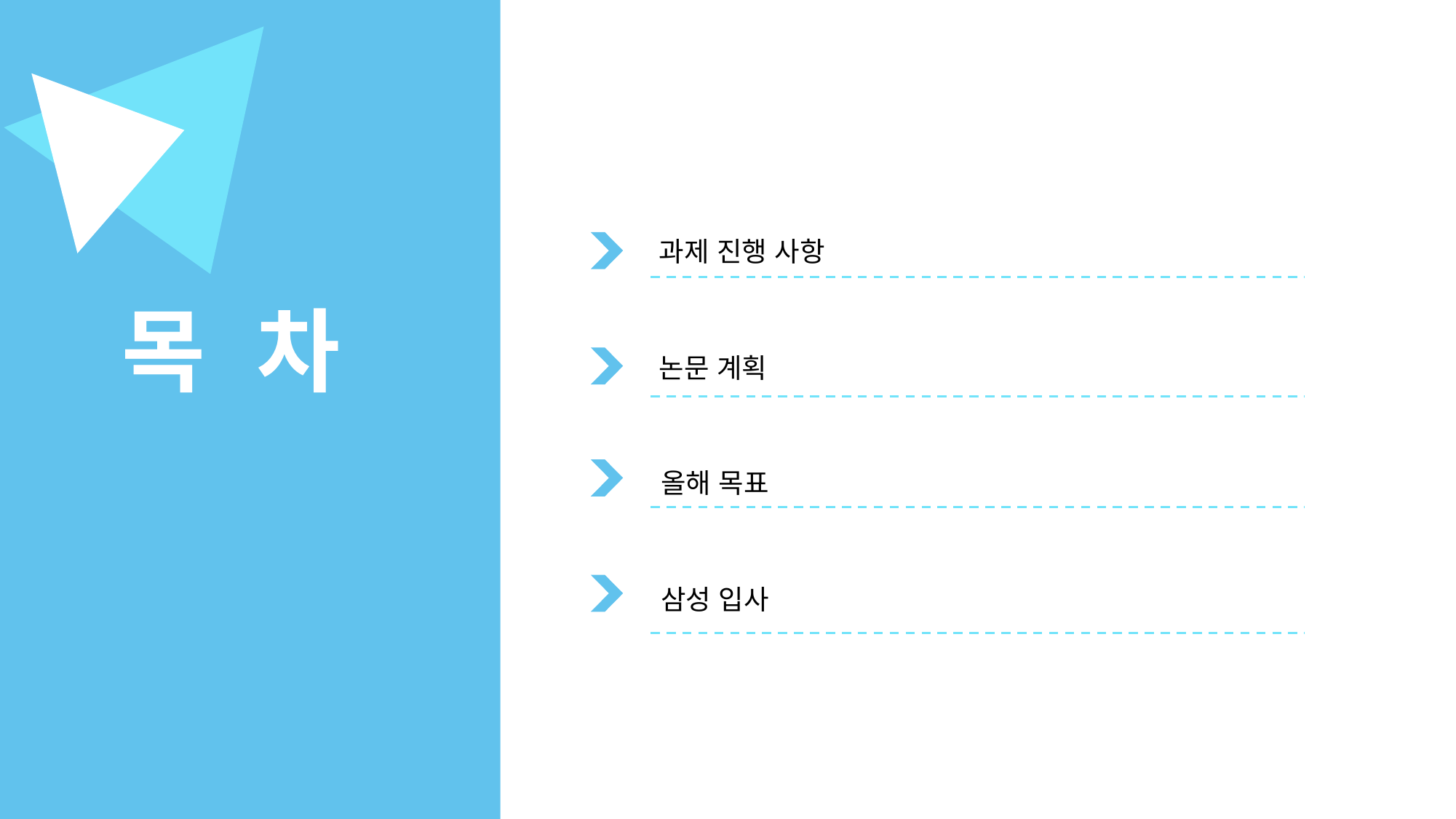

목  차
과제 진행 사항

논문 계획

올해 목표

삼성 입사